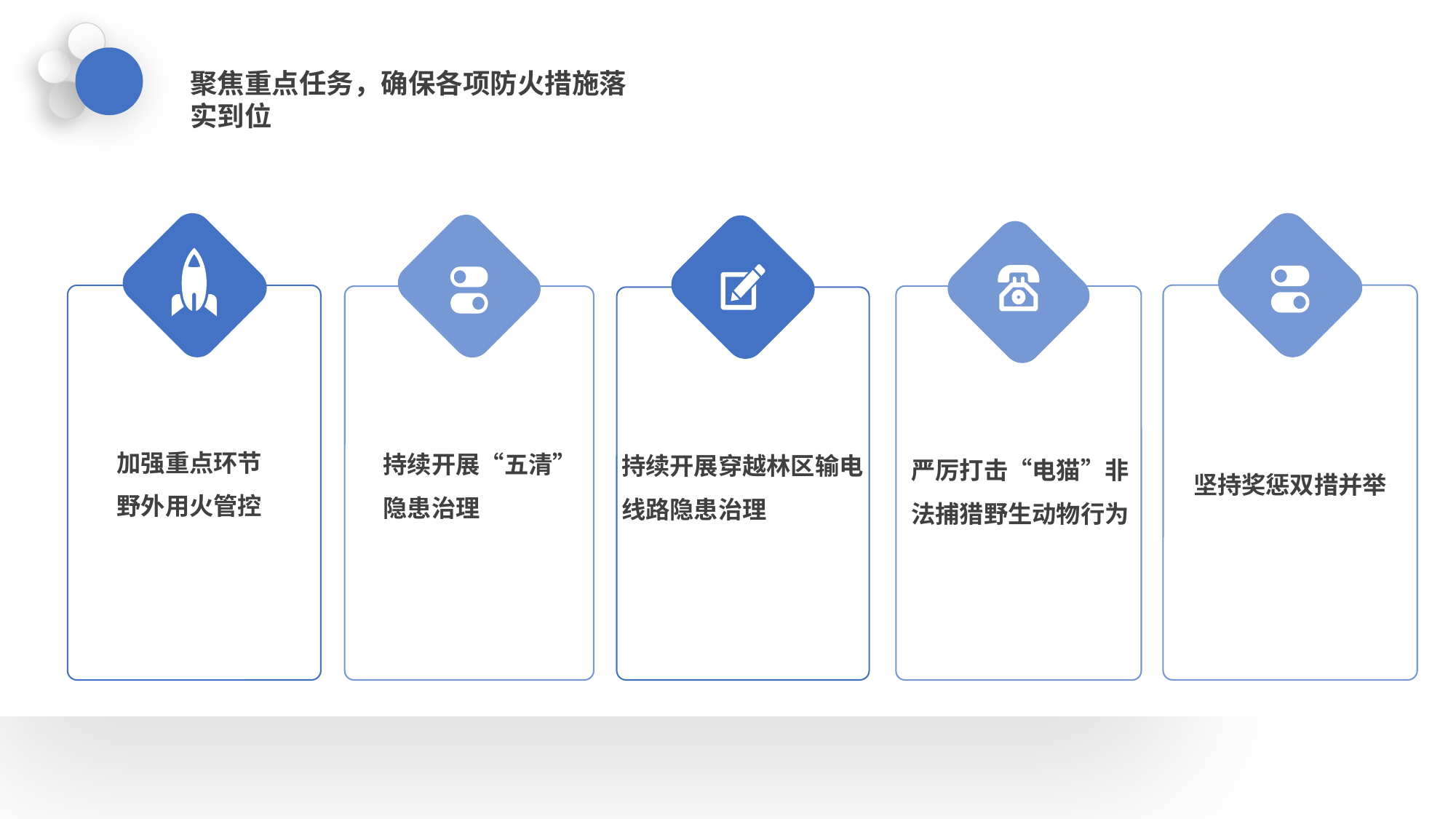

聚焦重点任务，确保各项防火措施落实到位

坚持奖惩双措并举

加强重点环节
野外用火管控

持续开展“五清”
隐患治理

持续开展穿越林区输电线路隐患治理

严厉打击“电猫”非法捕猎野生动物行为